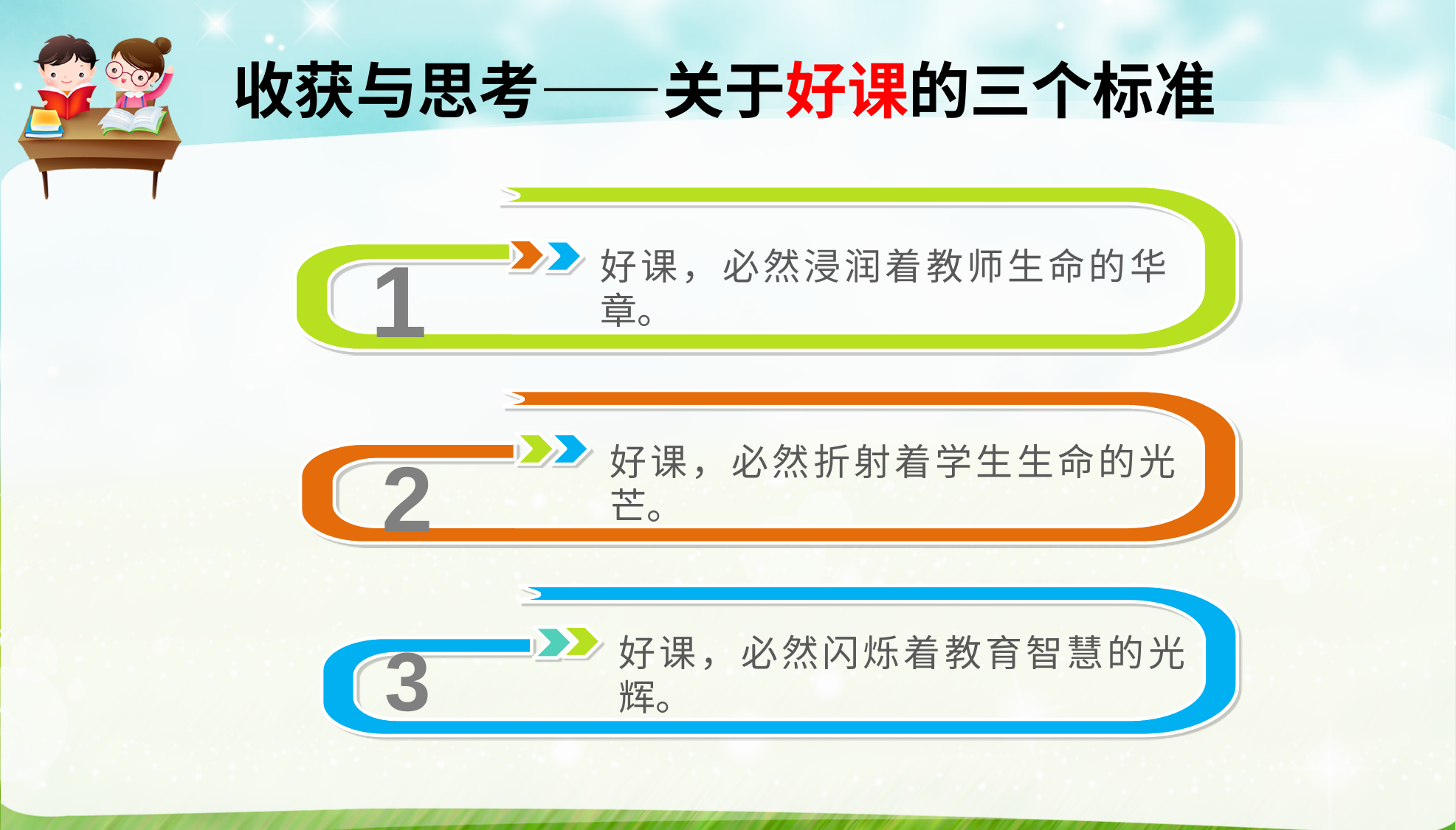

收获与思考——关于好课的三个标准

1
好课，必然浸润着教师生命的华章。

2
好课，必然折射着学生生命的光芒。

3
好课，必然闪烁着教育智慧的光辉。